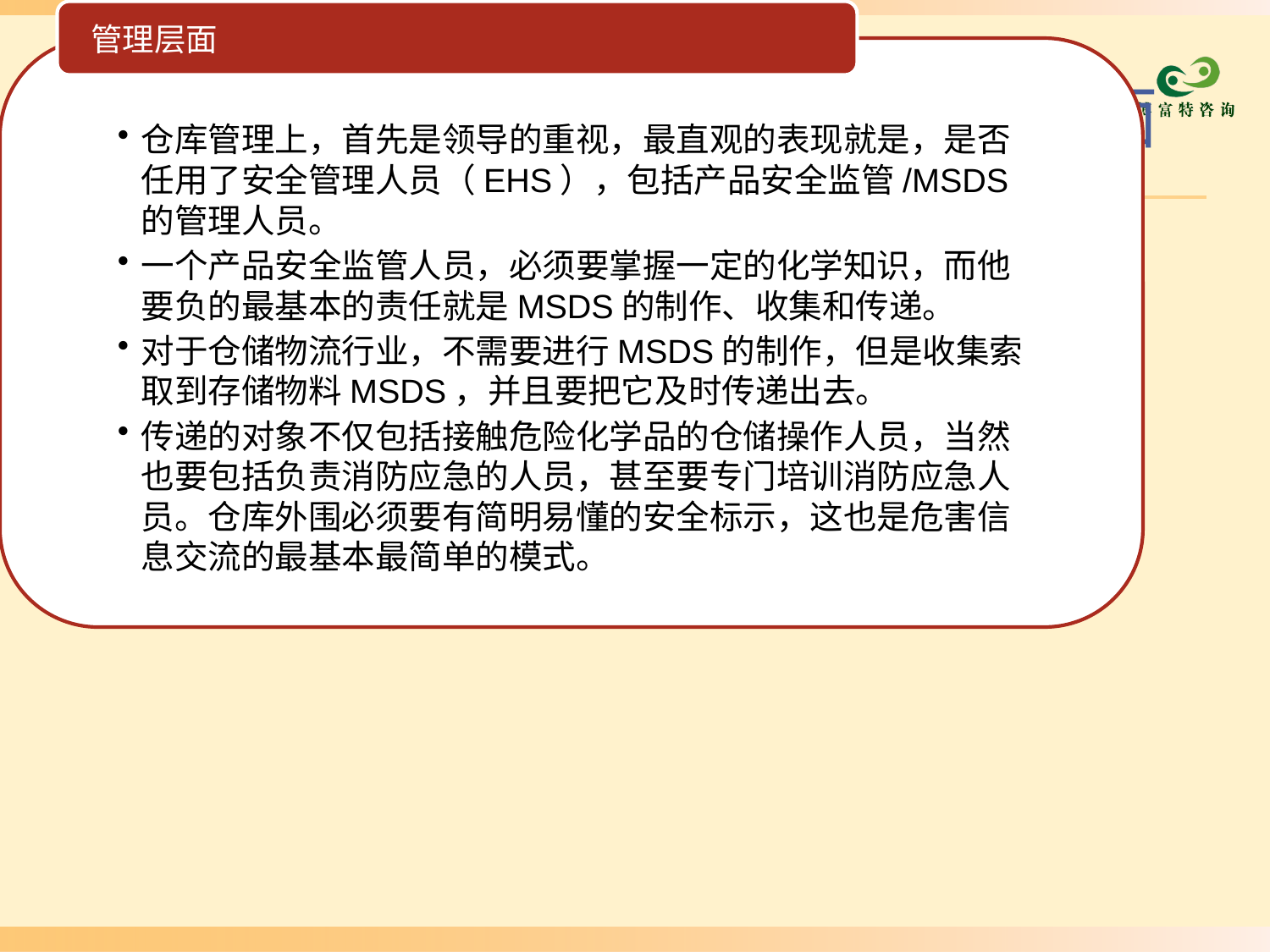

# 3.危化品的安全管理——管理层面
仓库管理上，首先是领导的重视，最直观的表现就是，是否任用了安全管理人员（EHS），包括产品安全监管/MSDS的管理人员。
一个产品安全监管人员，必须要掌握一定的化学知识，而他要负的最基本的责任就是MSDS的制作、收集和传递。
对于仓储物流行业，不需要进行MSDS的制作，但是收集索取到存储物料MSDS，并且要把它及时传递出去。
传递的对象不仅包括接触危险化学品的仓储操作人员，当然也要包括负责消防应急的人员，甚至要专门培训消防应急人员。仓库外围必须要有简明易懂的安全标示，这也是危害信息交流的最基本最简单的模式。
管理层面